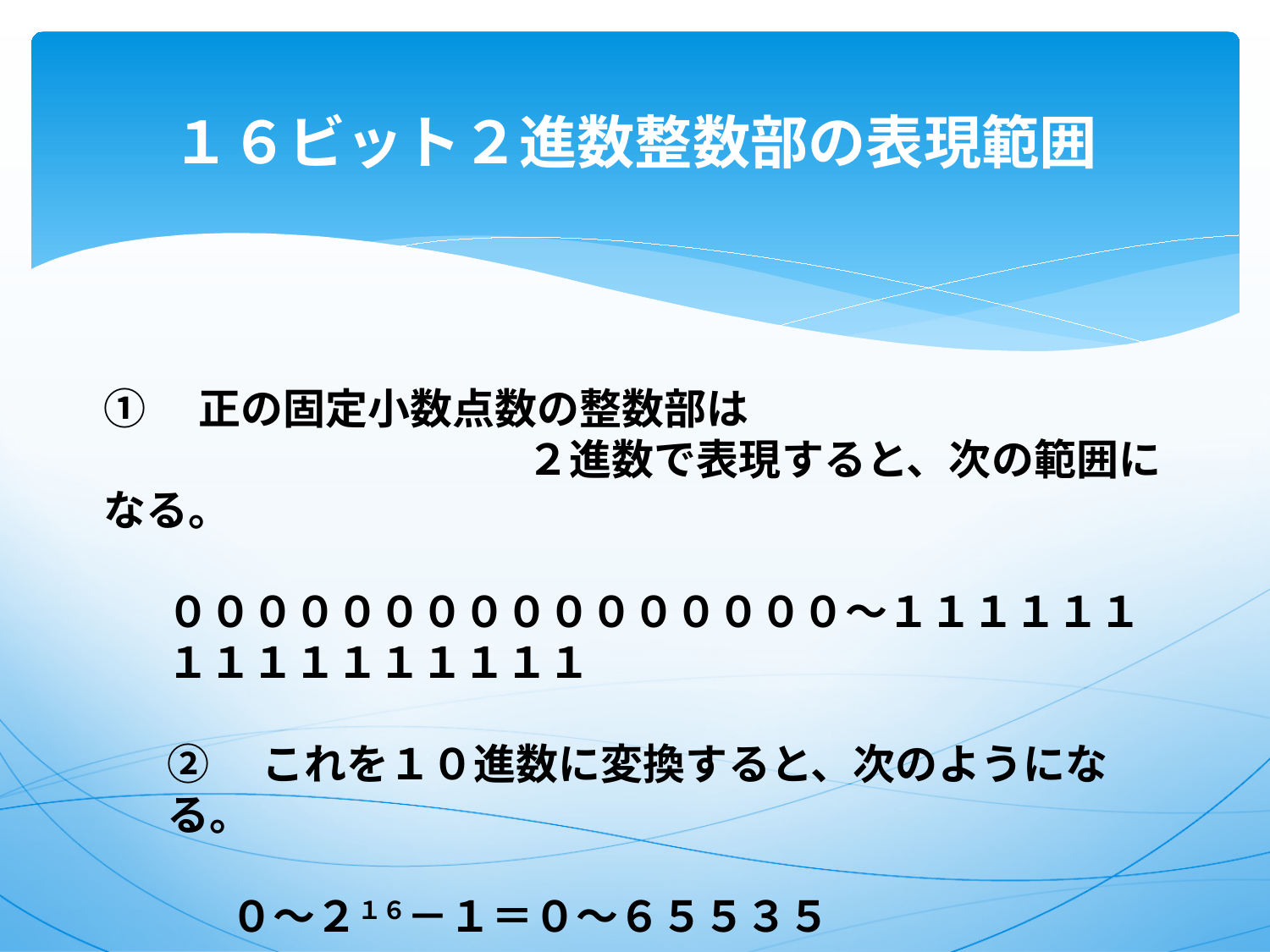

# １６ビット２進数整数部の表現範囲
①　正の固定小数点数の整数部は
　　　　　　　　　　２進数で表現すると、次の範囲になる。

００００００００００００００００～１１１１１１１１１１１１１１１１

②　これを１０進数に変換すると、次のようになる。

０～２１６－１＝０～６５５３５